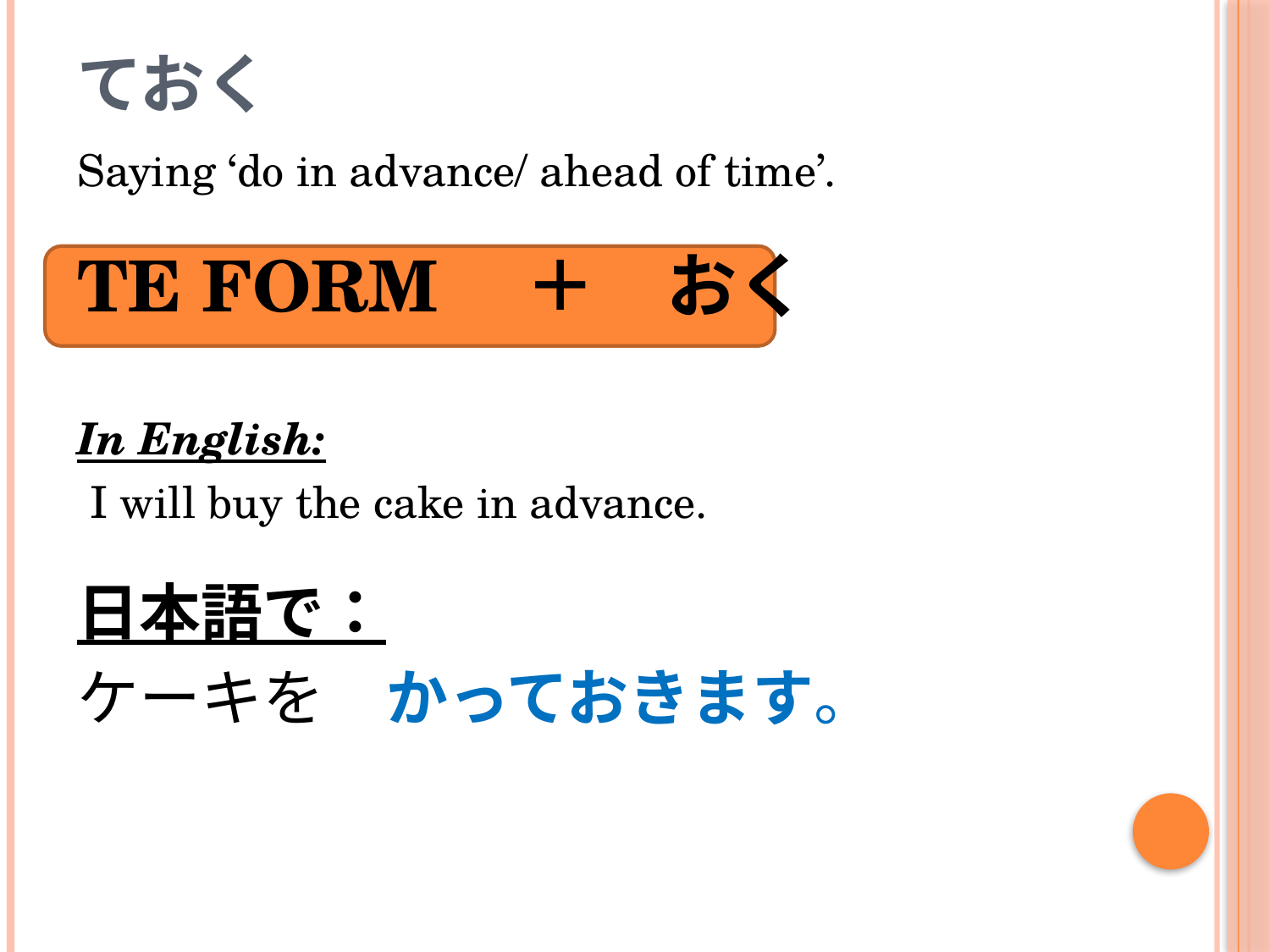

# ておく
Saying ‘do in advance/ ahead of time’.

TE FORM　＋　おく

In English:
 I will buy the cake in advance.

日本語で：
ケーキを　かっておきます。